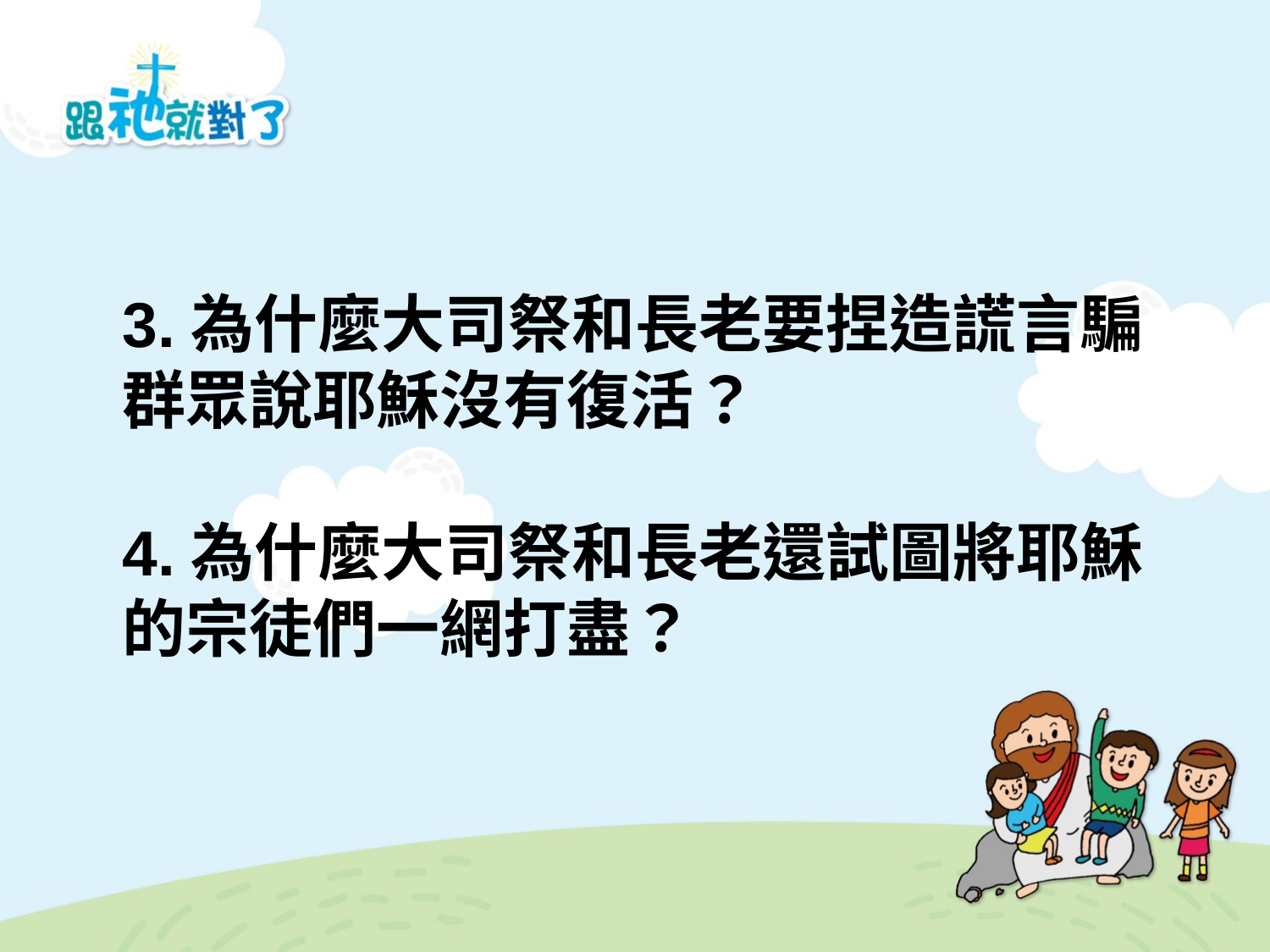

3.為什麼大司祭和長老要捏造謊言騙群眾說耶穌沒有復活？

4.為什麼大司祭和長老還試圖將耶穌的宗徒們一網打盡？